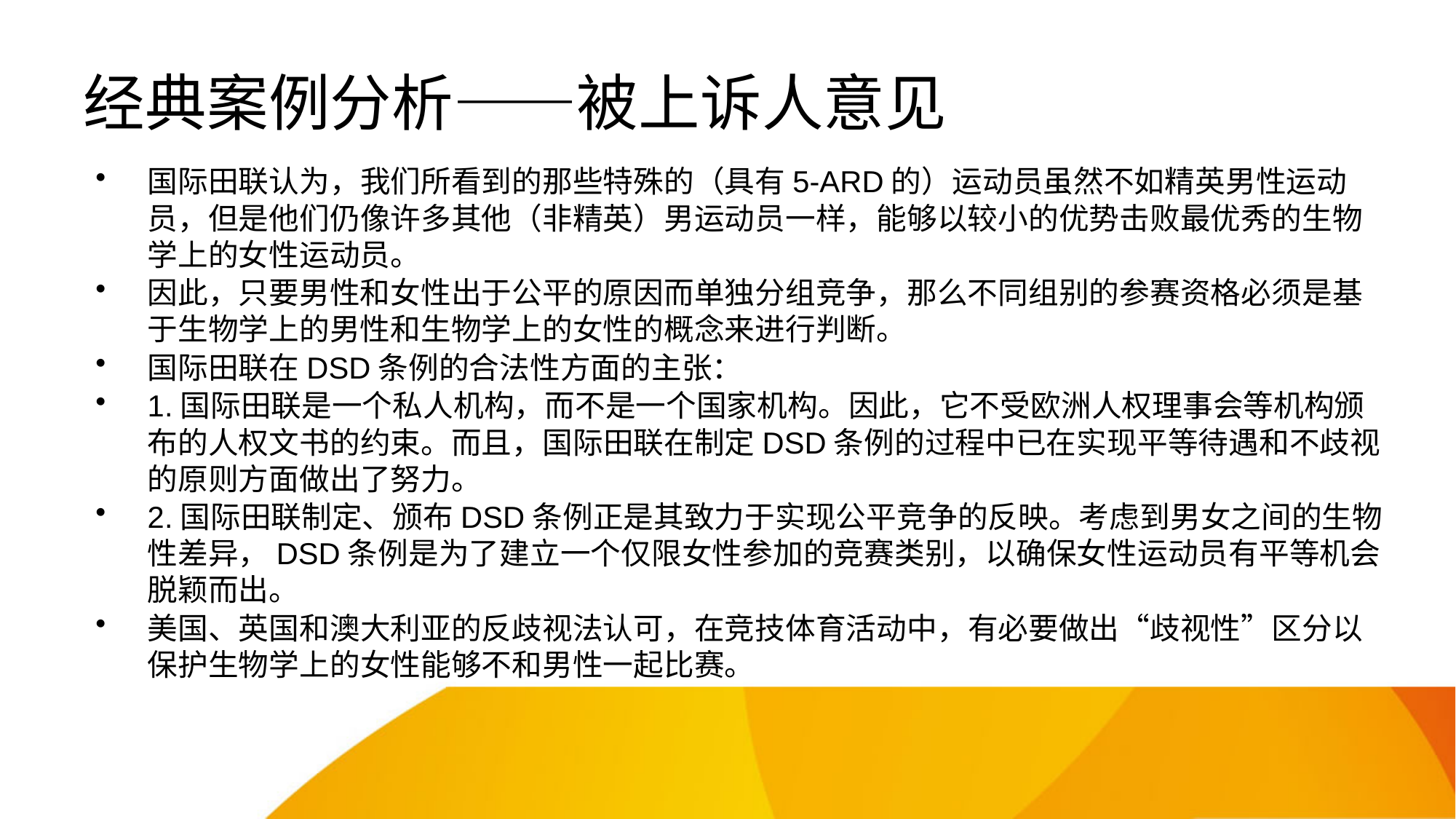

# 经典案例分析——被上诉人意见
国际田联认为，我们所看到的那些特殊的（具有5-ARD的）运动员虽然不如精英男性运动员，但是他们仍像许多其他（非精英）男运动员一样，能够以较小的优势击败最优秀的生物学上的女性运动员。
因此，只要男性和女性出于公平的原因而单独分组竞争，那么不同组别的参赛资格必须是基于生物学上的男性和生物学上的女性的概念来进行判断。
国际田联在DSD条例的合法性方面的主张：
1.国际田联是一个私人机构，而不是一个国家机构。因此，它不受欧洲人权理事会等机构颁布的人权文书的约束。而且，国际田联在制定DSD条例的过程中已在实现平等待遇和不歧视的原则方面做出了努力。
2.国际田联制定、颁布DSD条例正是其致力于实现公平竞争的反映。考虑到男女之间的生物性差异，DSD条例是为了建立一个仅限女性参加的竞赛类别，以确保女性运动员有平等机会脱颖而出。
美国、英国和澳大利亚的反歧视法认可，在竞技体育活动中，有必要做出“歧视性”区分以保护生物学上的女性能够不和男性一起比赛。